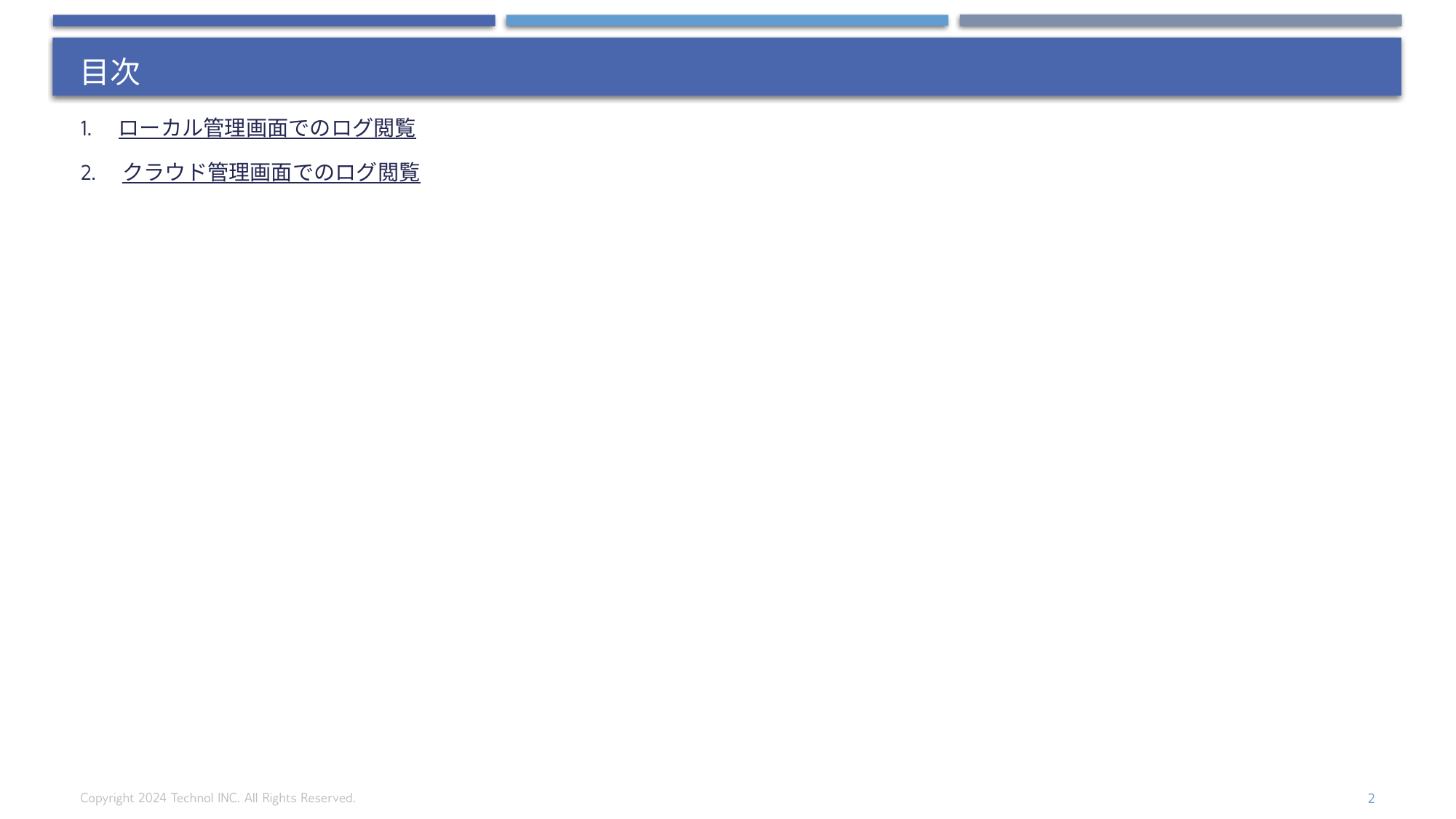

# 目次
1.　ローカル管理画面でのログ閲覧
2.　クラウド管理画面でのログ閲覧
Copyright 2024 Technol INC. All Rights Reserved.
2